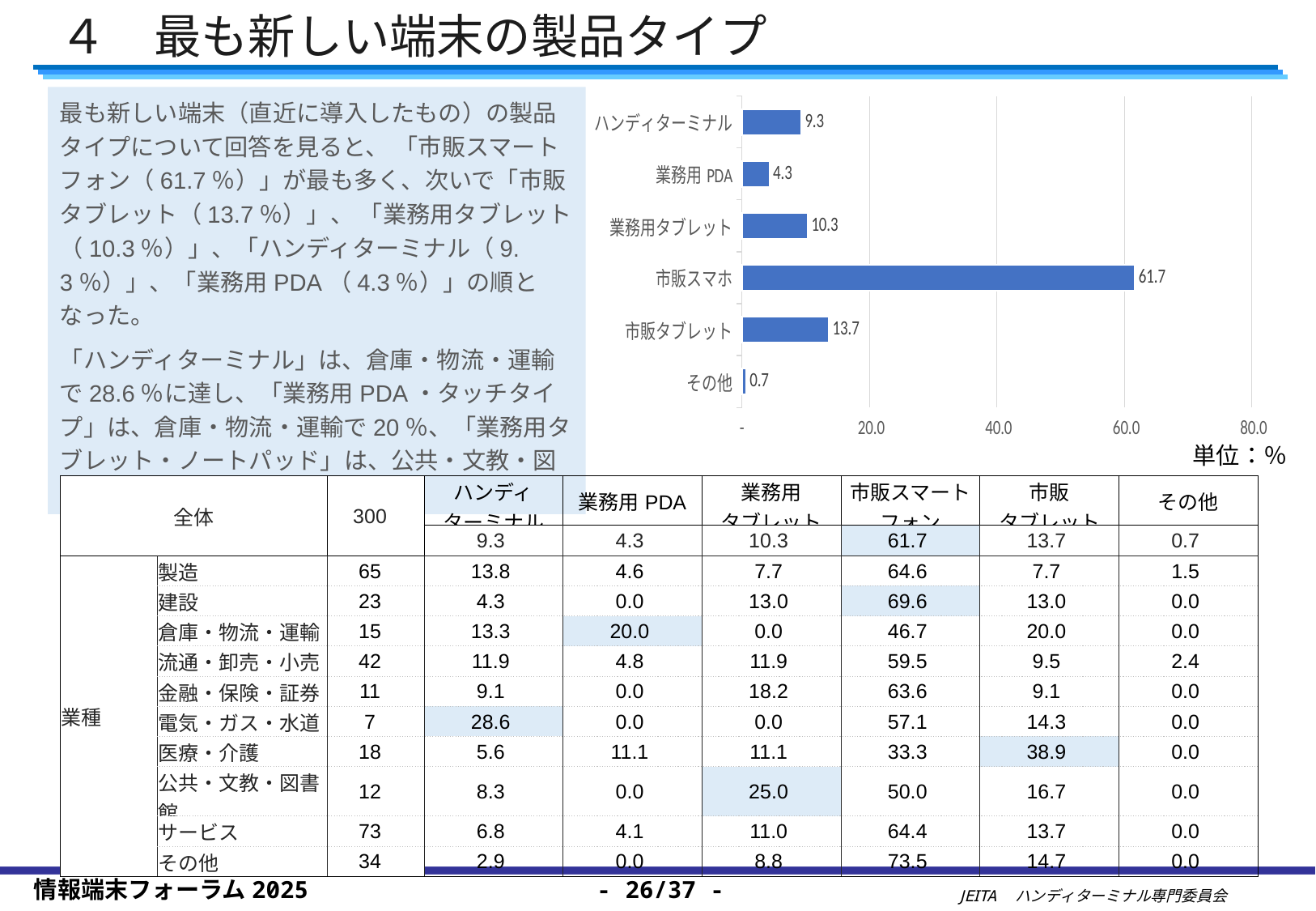

４　最も新しい端末の製品タイプ
最も新しい端末（直近に導入したもの）の製品タイプについて回答を⾒ると、 「市販スマートフォン（61.7％）」が最も多く、次いで「市販タブレット（13.7％）」、 「業務用タブレット（10.3％）」、「ハンディターミナル（9.3％）」、「業務用PDA（4.3％）」の順となった。
「ハンディターミナル」は、倉庫・物流・運輸で28.6％に達し、「業務用PDA・タッチタイプ」は、倉庫・物流・運輸で20％、「業務用タブレット・ノートパッド」は、公共・文教・図書館で25％であった。

### Chart

| Category | 全体 |
|---|---|
| その他 | 0.6666666666666666 |
| 市販タブレット | 13.666666666666666 |
| 市販スマホ | 61.666666666666664 |
| 業務用タブレット | 10.333333333333334 |
| 業務用PDA | 4.333333333333333 |
| ハンディターミナル | 9.333333333333334 |
単位：％
| 全体 |  | 300 | ハンディ ターミナル | 業務用PDA | 業務用 タブレット | 市販スマートフォン | 市販 タブレット | その他 |
| --- | --- | --- | --- | --- | --- | --- | --- | --- |
|  |  |  | 9.3 | 4.3 | 10.3 | 61.7 | 13.7 | 0.7 |
| 業種 | 製造 | 65 | 13.8 | 4.6 | 7.7 | 64.6 | 7.7 | 1.5 |
|  | 建設 | 23 | 4.3 | 0.0 | 13.0 | 69.6 | 13.0 | 0.0 |
|  | 倉庫・物流・運輸 | 15 | 13.3 | 20.0 | 0.0 | 46.7 | 20.0 | 0.0 |
|  | 流通・卸売・小売 | 42 | 11.9 | 4.8 | 11.9 | 59.5 | 9.5 | 2.4 |
|  | 金融・保険・証券 | 11 | 9.1 | 0.0 | 18.2 | 63.6 | 9.1 | 0.0 |
|  | 電気・ガス・水道 | 7 | 28.6 | 0.0 | 0.0 | 57.1 | 14.3 | 0.0 |
|  | 医療・介護 | 18 | 5.6 | 11.1 | 11.1 | 33.3 | 38.9 | 0.0 |
|  | 公共・文教・図書館 | 12 | 8.3 | 0.0 | 25.0 | 50.0 | 16.7 | 0.0 |
|  | サービス | 73 | 6.8 | 4.1 | 11.0 | 64.4 | 13.7 | 0.0 |
|  | その他 | 34 | 2.9 | 0.0 | 8.8 | 73.5 | 14.7 | 0.0 |